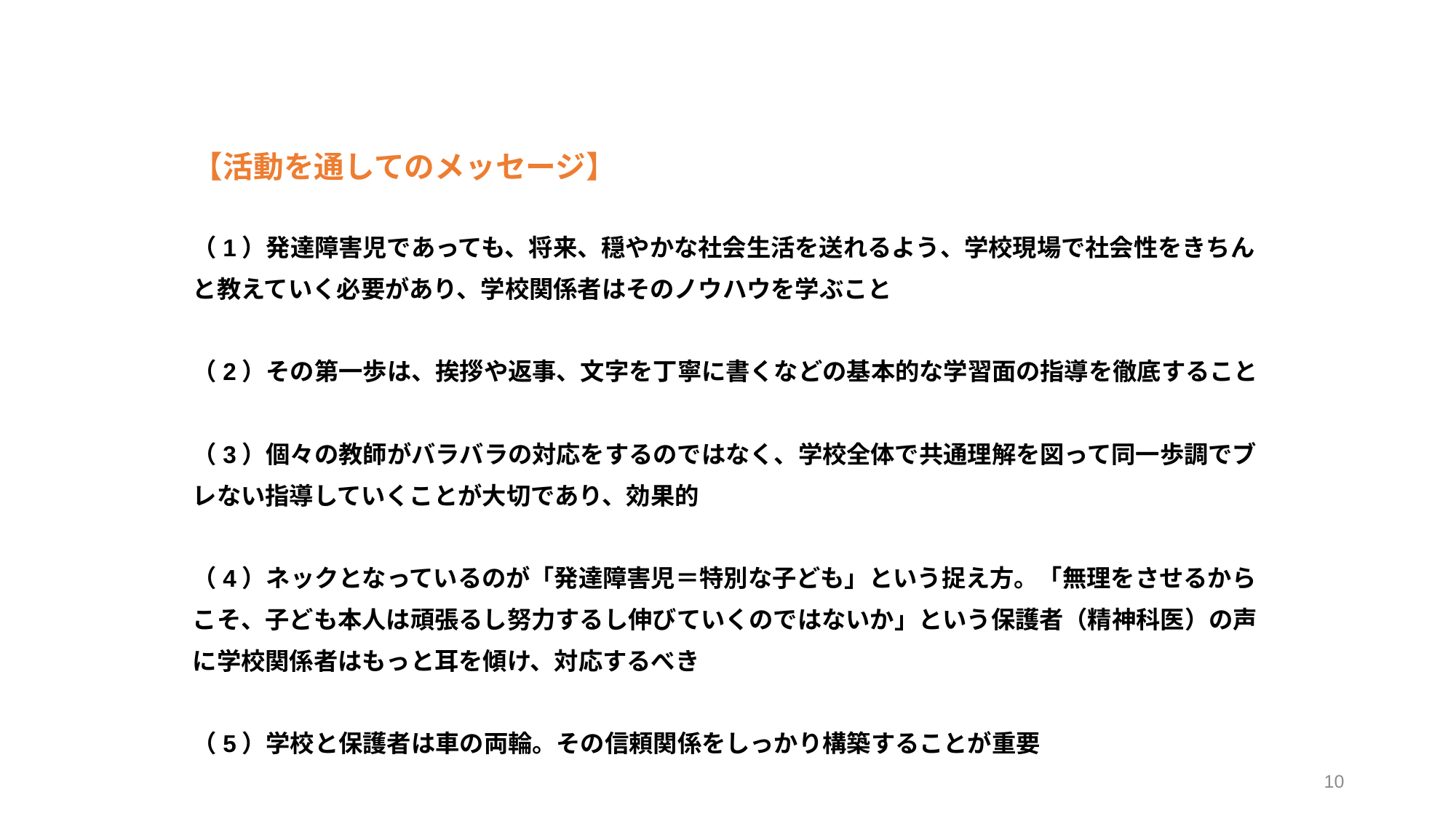

# 【活動を通してのメッセージ】

（1）発達障害児であっても、将来、穏やかな社会生活を送れるよう、学校現場で社会性をきちん
と教えていく必要があり、学校関係者はそのノウハウを学ぶこと

（2）その第一歩は、挨拶や返事、文字を丁寧に書くなどの基本的な学習面の指導を徹底すること

（3）個々の教師がバラバラの対応をするのではなく、学校全体で共通理解を図って同一歩調でブ
レない指導していくことが大切であり、効果的

（4）ネックとなっているのが「発達障害児＝特別な子ども」という捉え方。「無理をさせるから
こそ、子ども本人は頑張るし努力するし伸びていくのではないか」という保護者（精神科医）の声
に学校関係者はもっと耳を傾け、対応するべき

（5）学校と保護者は車の両輪。その信頼関係をしっかり構築することが重要
10